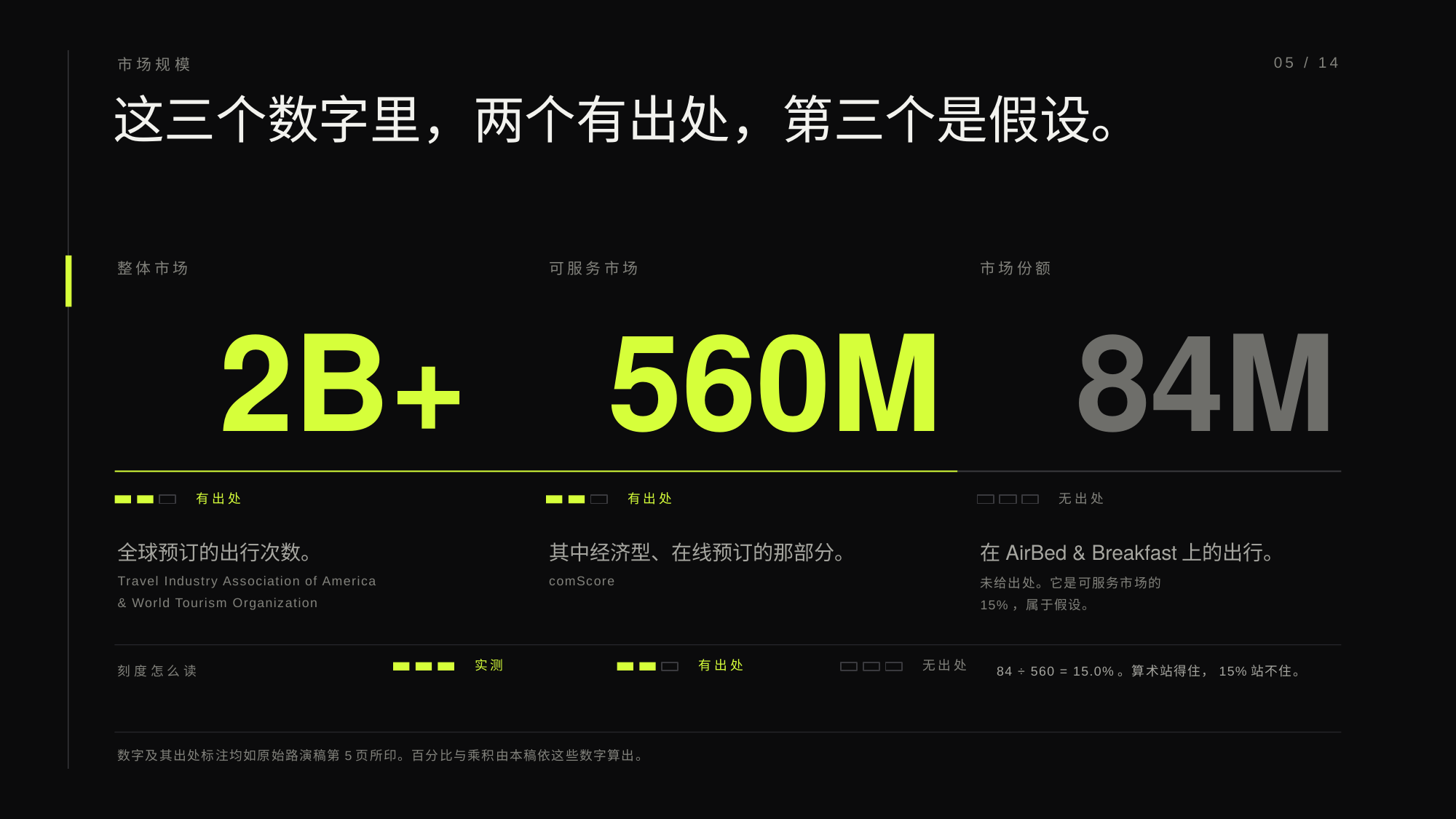

市场规模
05 / 14
这三个数字里，两个有出处，第三个是假设。
整体市场
可服务市场
市场份额

2B+
560M
84M

有出处
有出处
无出处

全球预订的出行次数。
其中经济型、在线预订的那部分。
在AirBed & Breakfast上的出行。
Travel Industry Association of America
comScore
未给出处。它是可服务市场的
& World Tourism Organization
15%，属于假设。

实测
有出处
无出处
刻度怎么读
84 ÷ 560 = 15.0%。算术站得住，15%站不住。

数字及其出处标注均如原始路演稿第5页所印。百分比与乘积由本稿依这些数字算出。